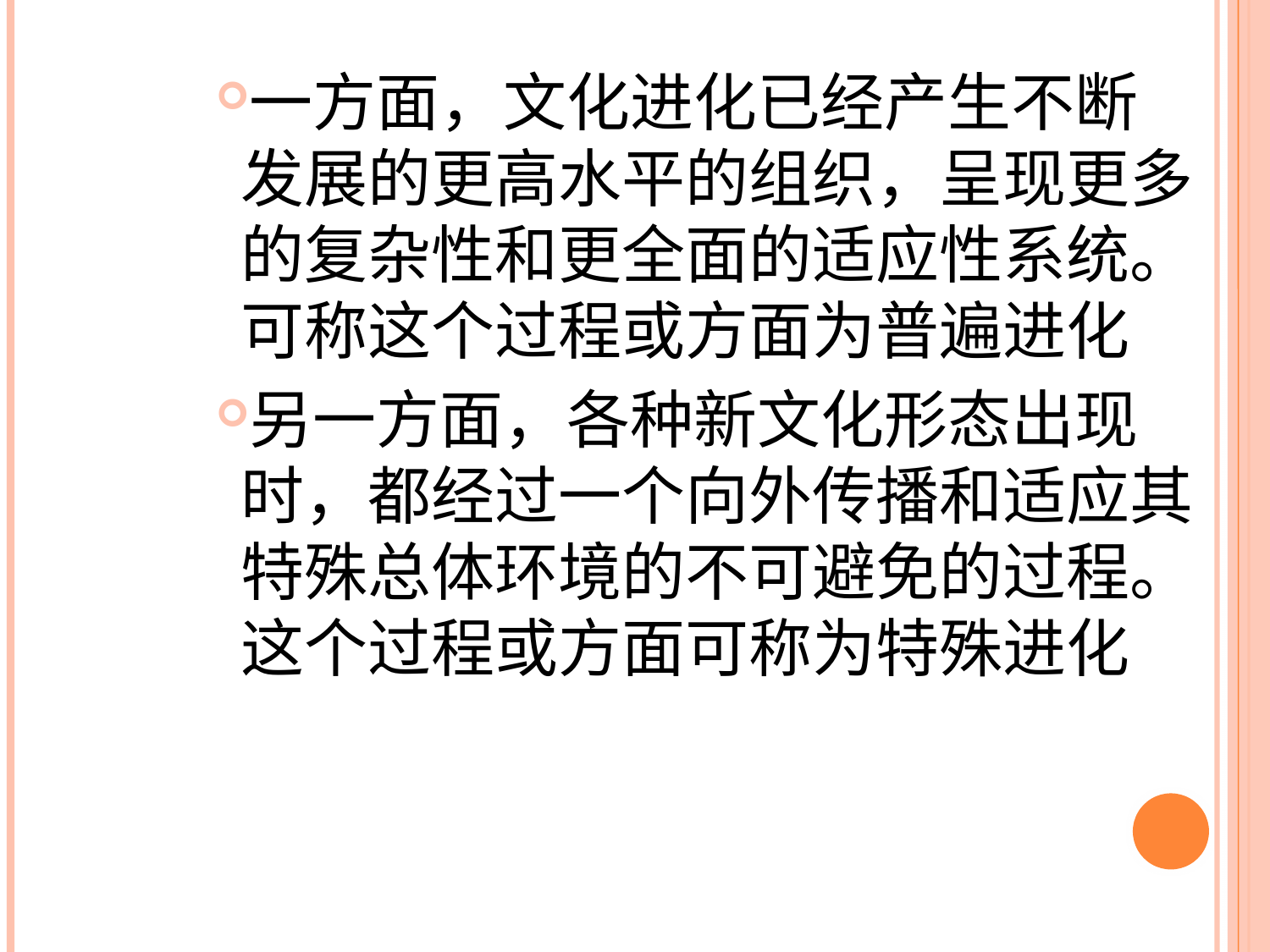

一方面，文化进化已经产生不断发展的更高水平的组织，呈现更多的复杂性和更全面的适应性系统。可称这个过程或方面为普遍进化
另一方面，各种新文化形态出现时，都经过一个向外传播和适应其特殊总体环境的不可避免的过程。这个过程或方面可称为特殊进化